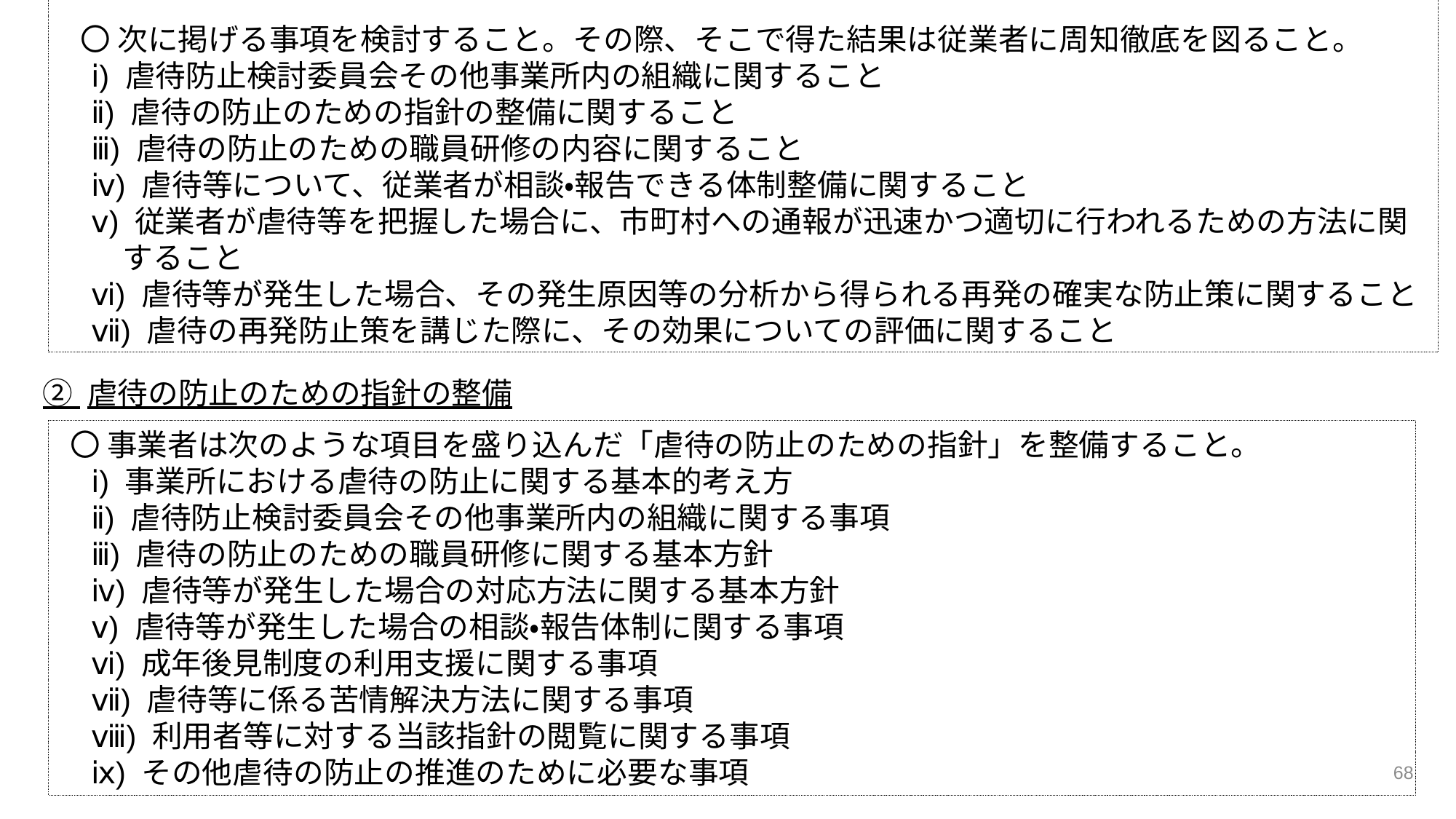

〇 次に掲げる事項を検討すること。その際、そこで得た結果は従業者に周知徹底を図ること。
ⅰ) 虐待防止検討委員会その他事業所内の組織に関すること
ⅱ) 虐待の防止のための指針の整備に関すること
ⅲ) 虐待の防止のための職員研修の内容に関すること
ⅳ) 虐待等について、従業者が相談・報告できる体制整備に関すること
ⅴ) 従業者が虐待等を把握した場合に、市町村への通報が迅速かつ適切に行われるための方法に関すること
ⅵ) 虐待等が発生した場合、その発生原因等の分析から得られる再発の確実な防止策に関すること
ⅶ) 虐待の再発防止策を講じた際に、その効果についての評価に関すること
② 虐待の防止のための指針の整備

〇 事業者は次のような項目を盛り込んだ「虐待の防止のための指針」を整備すること。
ⅰ) 事業所における虐待の防止に関する基本的考え方
ⅱ) 虐待防止検討委員会その他事業所内の組織に関する事項
ⅲ) 虐待の防止のための職員研修に関する基本方針
ⅳ) 虐待等が発生した場合の対応方法に関する基本方針
ⅴ) 虐待等が発生した場合の相談・報告体制に関する事項
ⅵ) 成年後見制度の利用支援に関する事項
ⅶ) 虐待等に係る苦情解決方法に関する事項
ⅷ) 利用者等に対する当該指針の閲覧に関する事項
ⅸ) その他虐待の防止の推進のために必要な事項
68